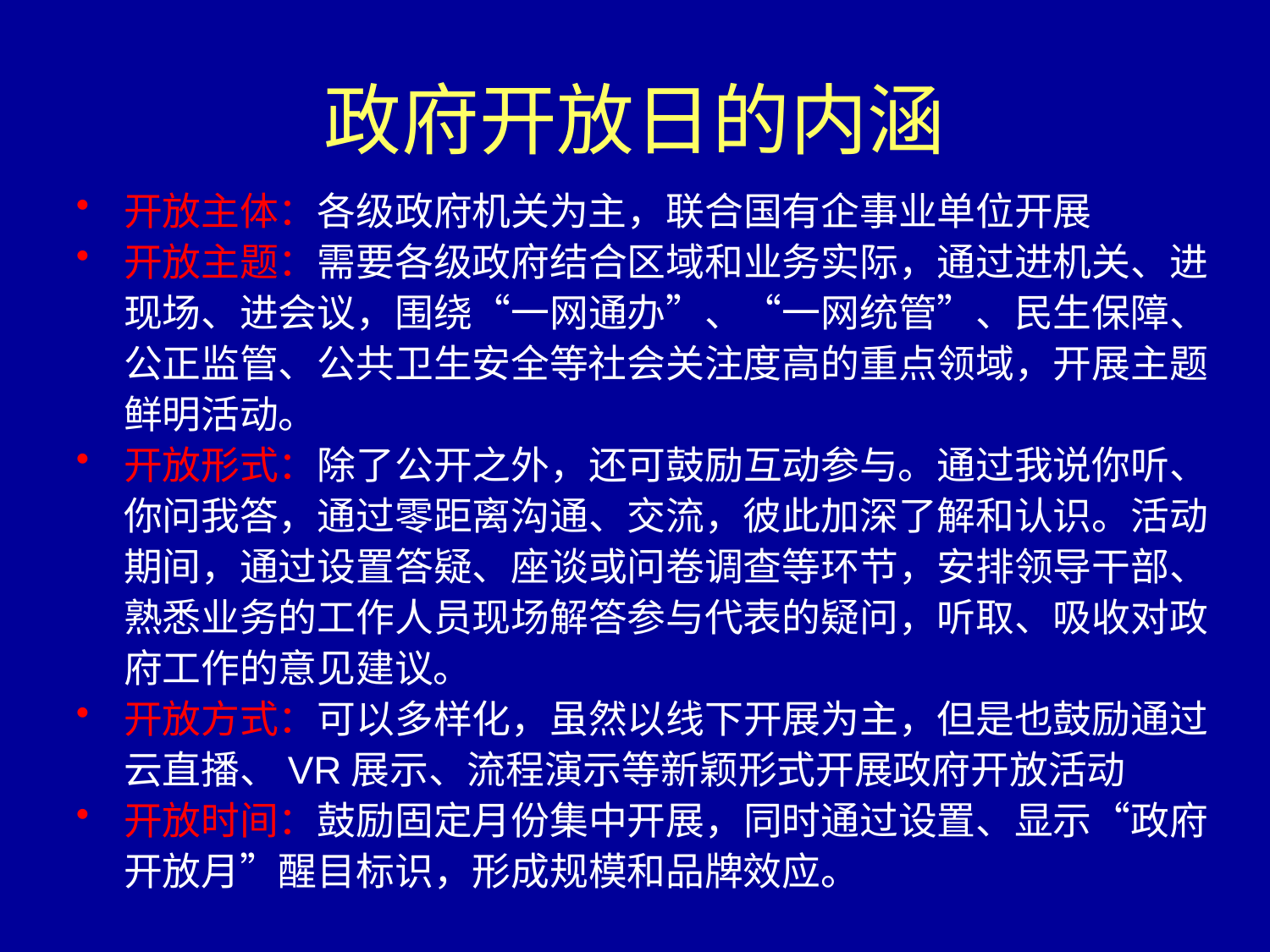

# 政府开放日的内涵
开放主体：各级政府机关为主，联合国有企事业单位开展
开放主题：需要各级政府结合区域和业务实际，通过进机关、进现场、进会议，围绕“一网通办”、“一网统管”、民生保障、公正监管、公共卫生安全等社会关注度高的重点领域，开展主题鲜明活动。
开放形式：除了公开之外，还可鼓励互动参与。通过我说你听、你问我答，通过零距离沟通、交流，彼此加深了解和认识。活动期间，通过设置答疑、座谈或问卷调查等环节，安排领导干部、熟悉业务的工作人员现场解答参与代表的疑问，听取、吸收对政府工作的意见建议。
开放方式：可以多样化，虽然以线下开展为主，但是也鼓励通过云直播、VR展示、流程演示等新颖形式开展政府开放活动
开放时间：鼓励固定月份集中开展，同时通过设置、显示“政府开放月”醒目标识，形成规模和品牌效应。